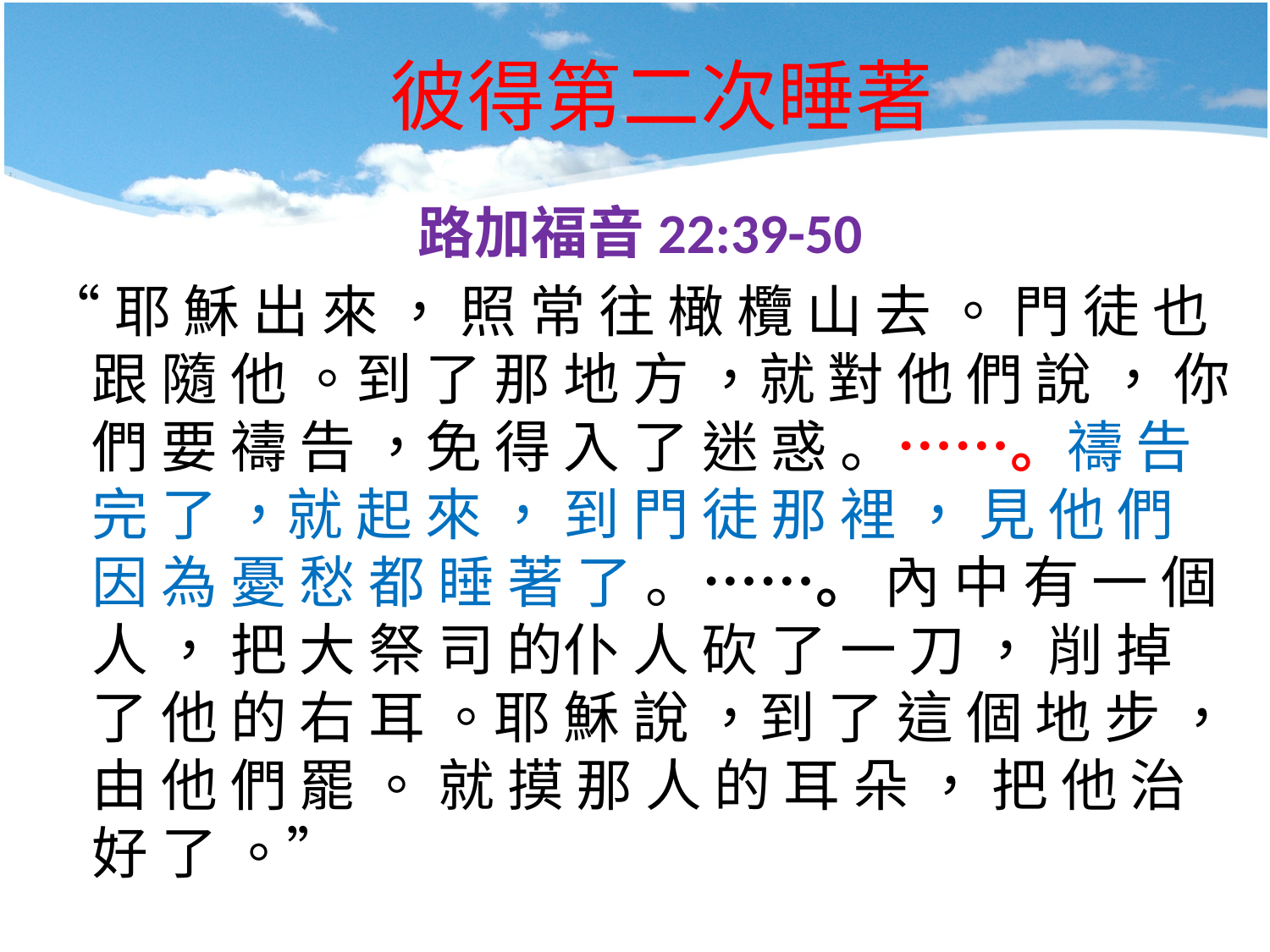

# 彼得第二次睡著
路加福音22:39-50
“耶 穌 出 來 ， 照 常 往 橄 欖 山 去 。 門 徒 也 跟 隨 他 。到 了 那 地 方 ，就 對 他 們 說 ， 你 們 要 禱 告 ，免 得 入 了 迷 惑 。……。禱 告 完 了 ，就 起 來 ， 到 門 徒 那 裡 ， 見 他 們 因 為 憂 愁 都 睡 著 了 。……。 內 中 有 一 個 人 ， 把 大 祭 司 的仆 人 砍 了 一 刀 ， 削 掉 了 他 的 右 耳 。耶 穌 說 ，到 了 這 個 地 步 ， 由 他 們 罷 。 就 摸 那 人 的 耳 朵 ， 把 他 治 好 了 。”